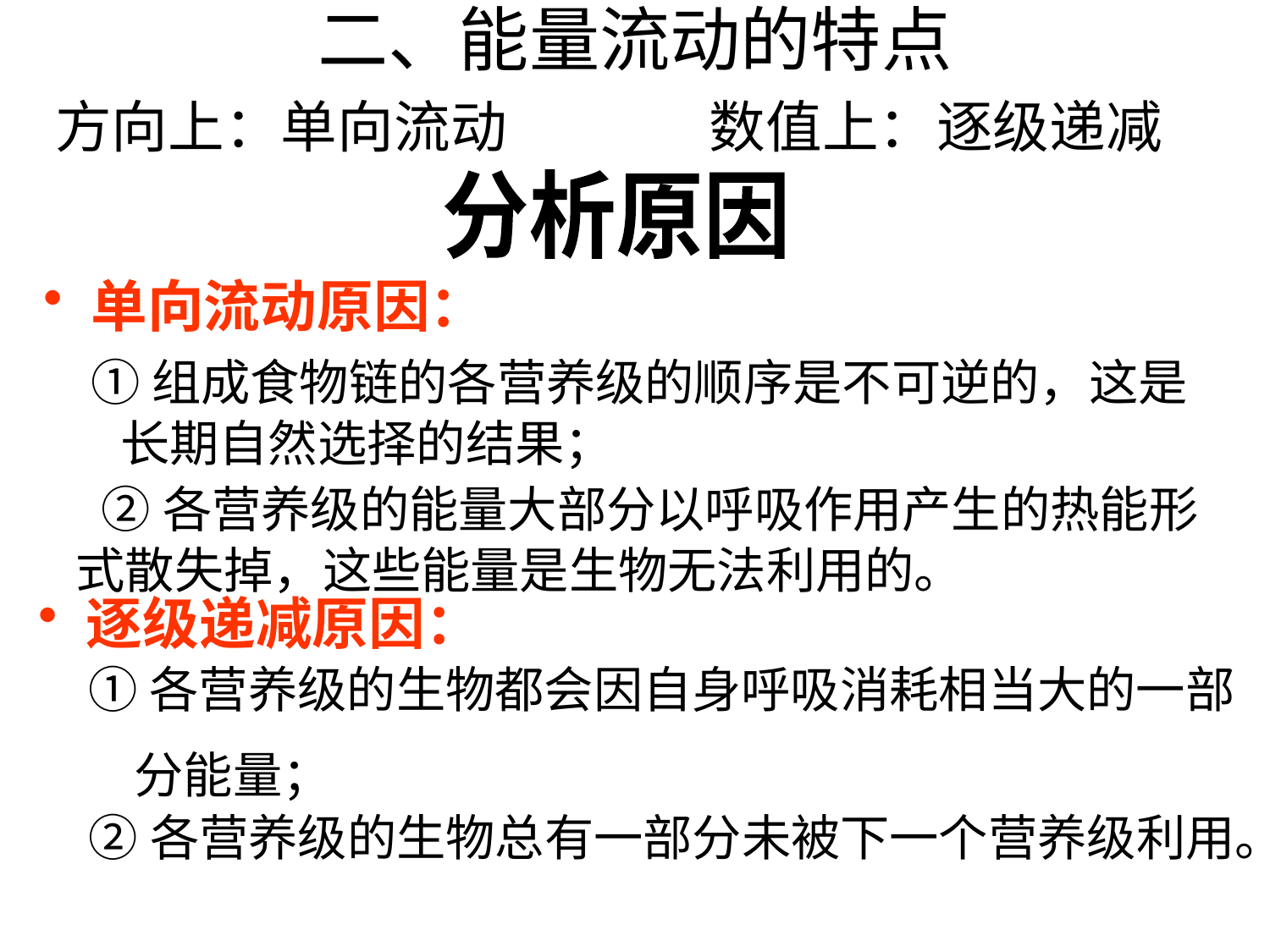

# 二、能量流动的特点
方向上：单向流动                数值上：逐级递减

分析原因
单向流动原因：
  ①组成食物链的各营养级的顺序是不可逆的，这是      长期自然选择的结果；
  ②各营养级的能量大部分以呼吸作用产生的热能形式散失掉，这些能量是生物无法利用的。

逐级递减原因：
      ①各营养级的生物都会因自身呼吸消耗相当大的一部
          分能量；
      ②各营养级的生物总有一部分未被下一个营养级利用。